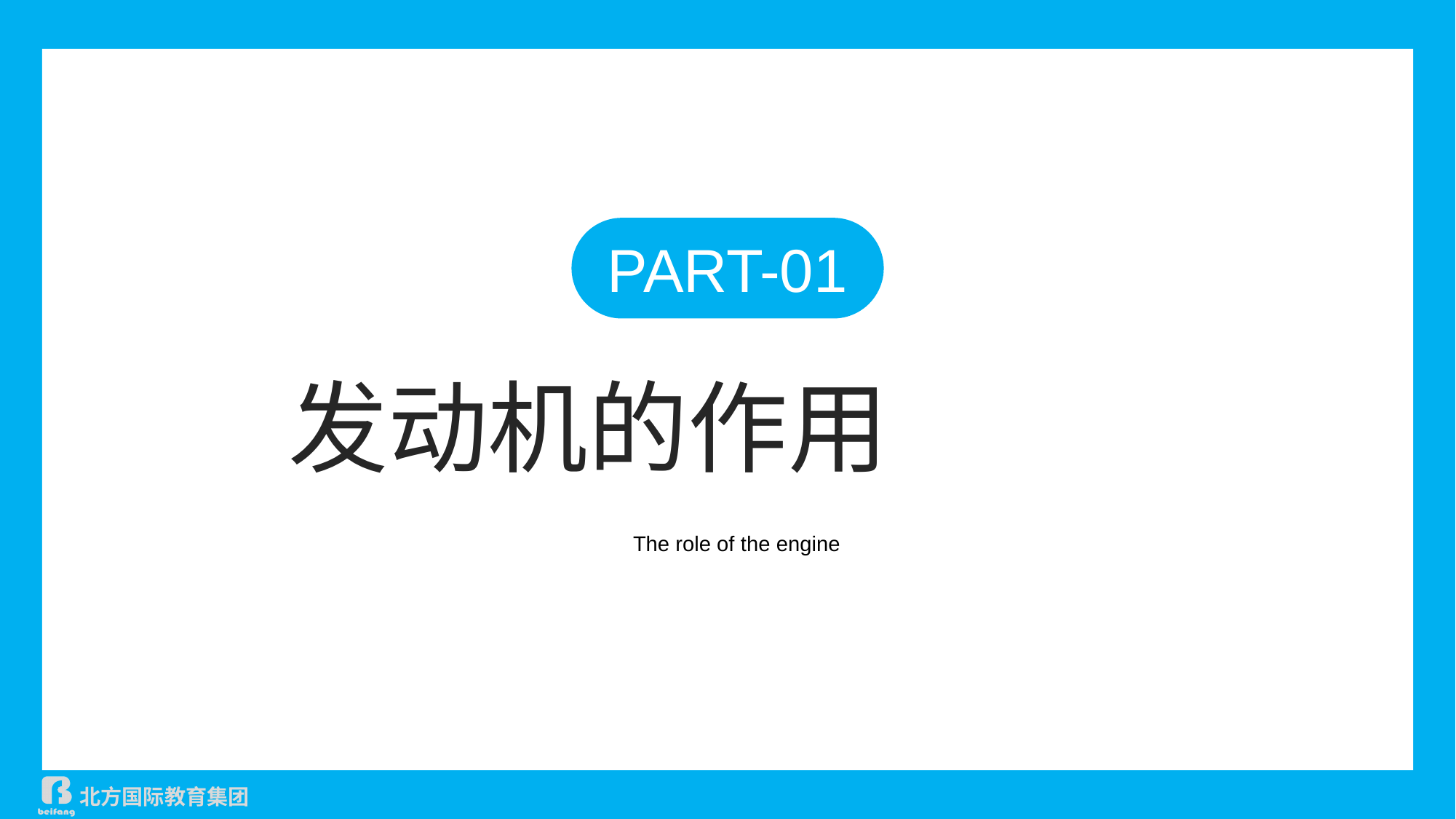

PART-01
发动机的作用
The role of the engine